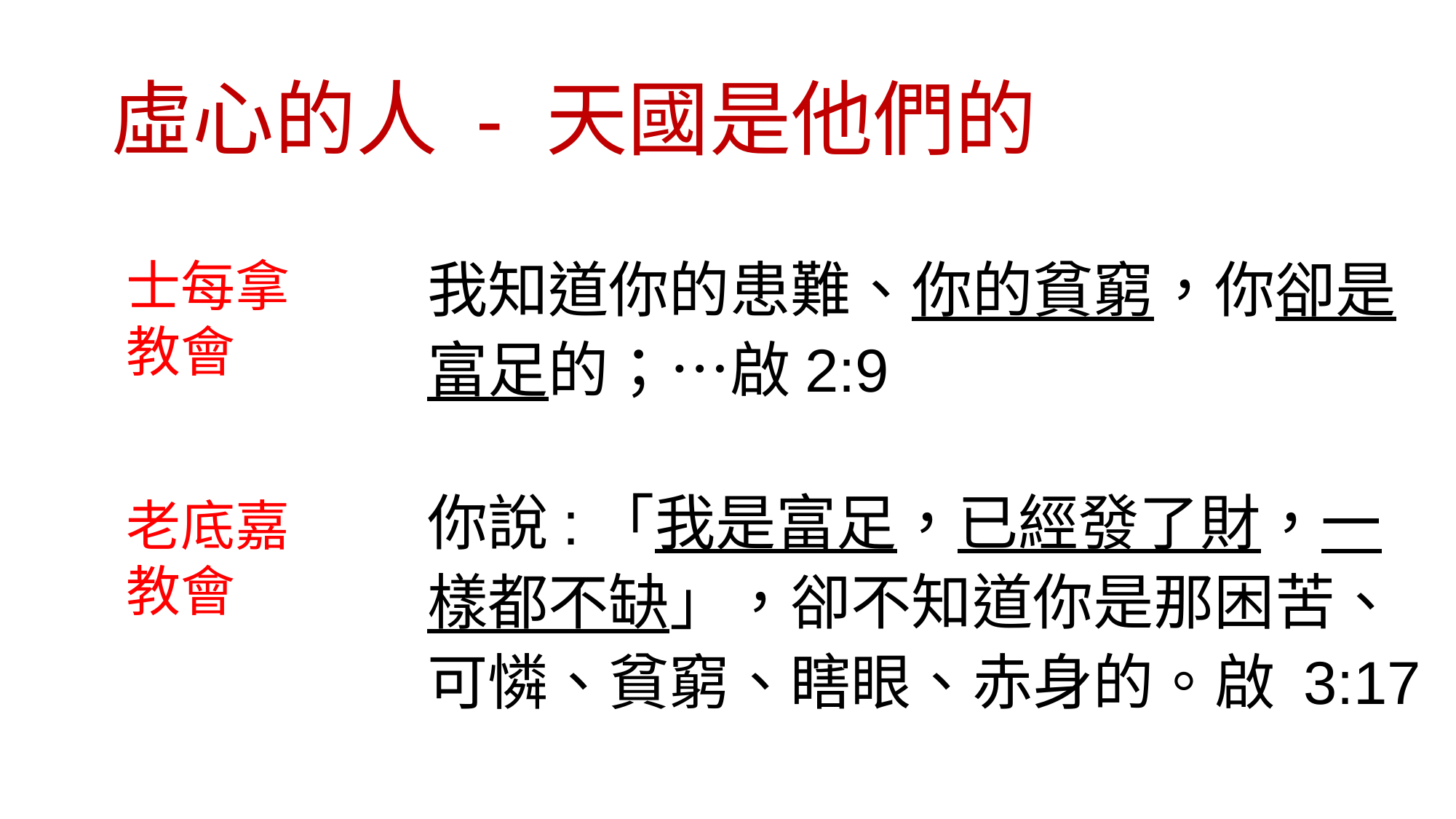

# 虛心的人 - 天國是他們的
我知道你的患難、你的貧窮，你卻是富足的；…啟2:9

你說:「我是富足，已經發了財，一樣都不缺」，卻不知道你是那困苦、可憐、貧窮、瞎眼、赤身的。啟 3:17
士每拿
教會
老底嘉
教會